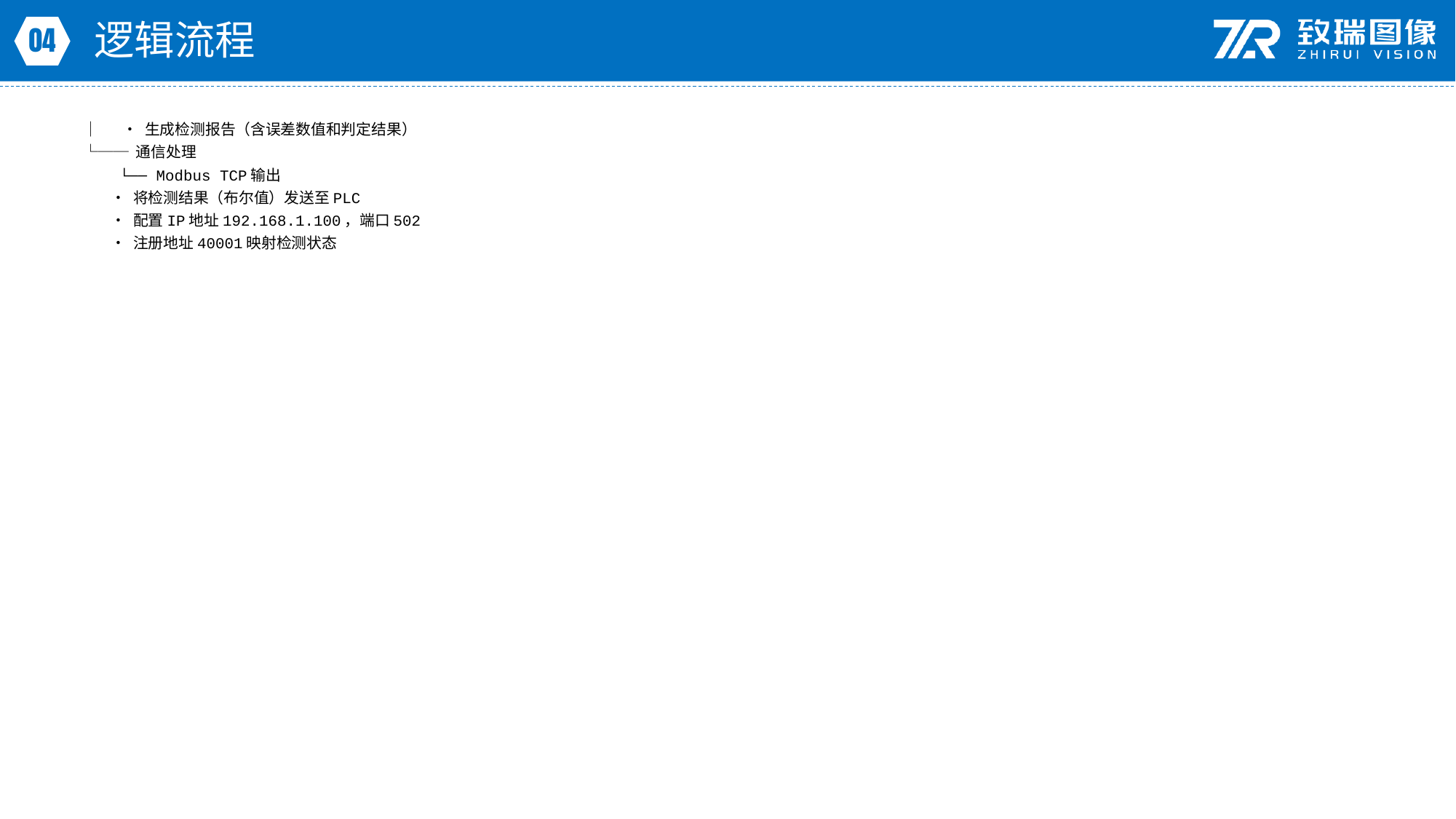

逻辑流程
04

│       • 生成检测报告（含误差数值和判定结果）
└── 通信处理
    └── Modbus TCP输出
        • 将检测结果（布尔值）发送至PLC
        • 配置IP地址192.168.1.100，端口502
        • 注册地址40001映射检测状态